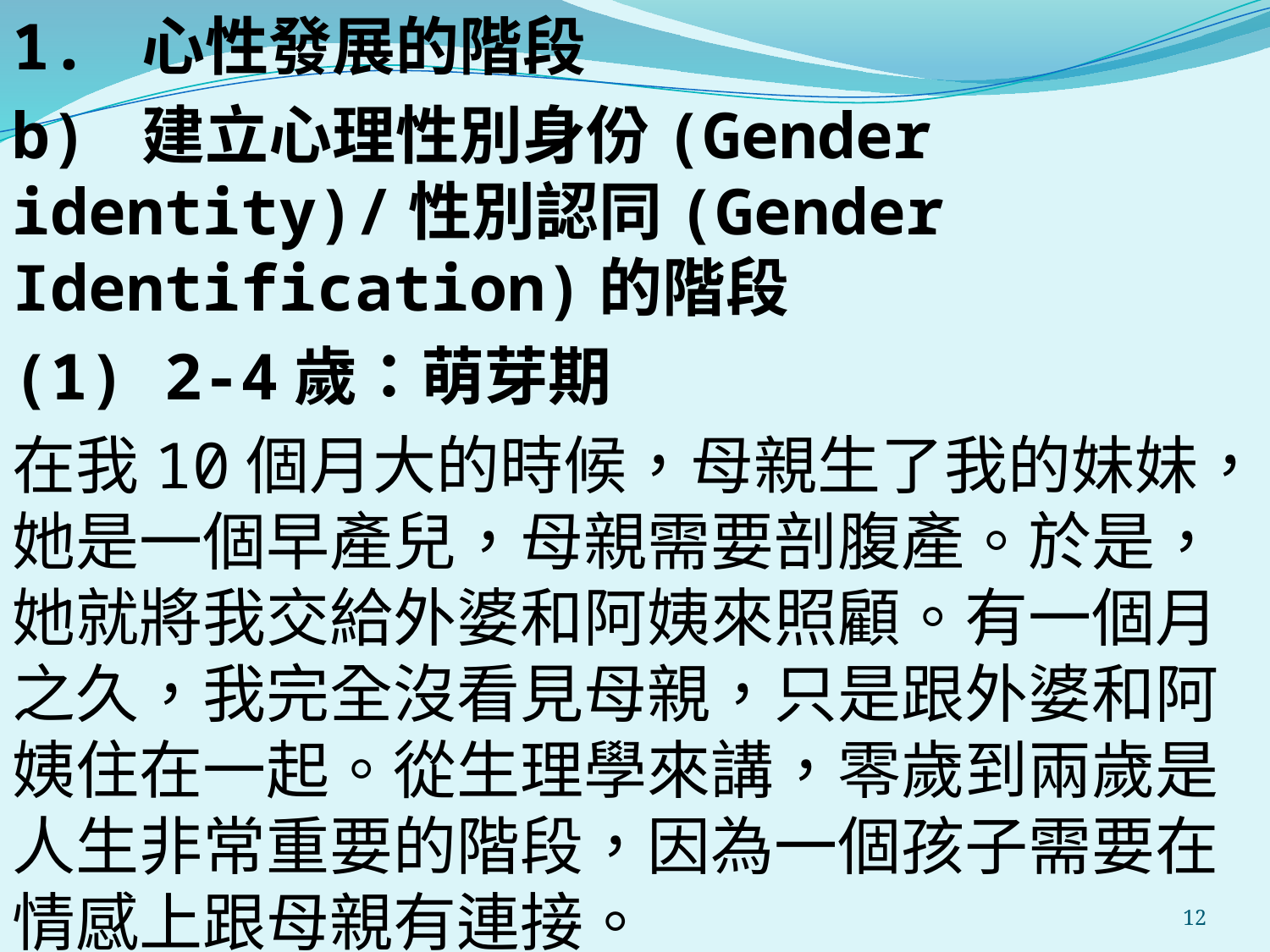

1. 心性發展的階段
b) 建立心理性別身份(Gender identity)/性別認同(Gender Identification)的階段
(1) 2-4歲：萌芽期
在我10個月大的時候，母親生了我的妹妹，她是一個早產兒，母親需要剖腹產。於是，她就將我交給外婆和阿姨來照顧。有一個月之久，我完全沒看見母親，只是跟外婆和阿姨住在一起。從生理學來講，零歲到兩歲是人生非常重要的階段，因為一個孩子需要在情感上跟母親有連接。
#

12